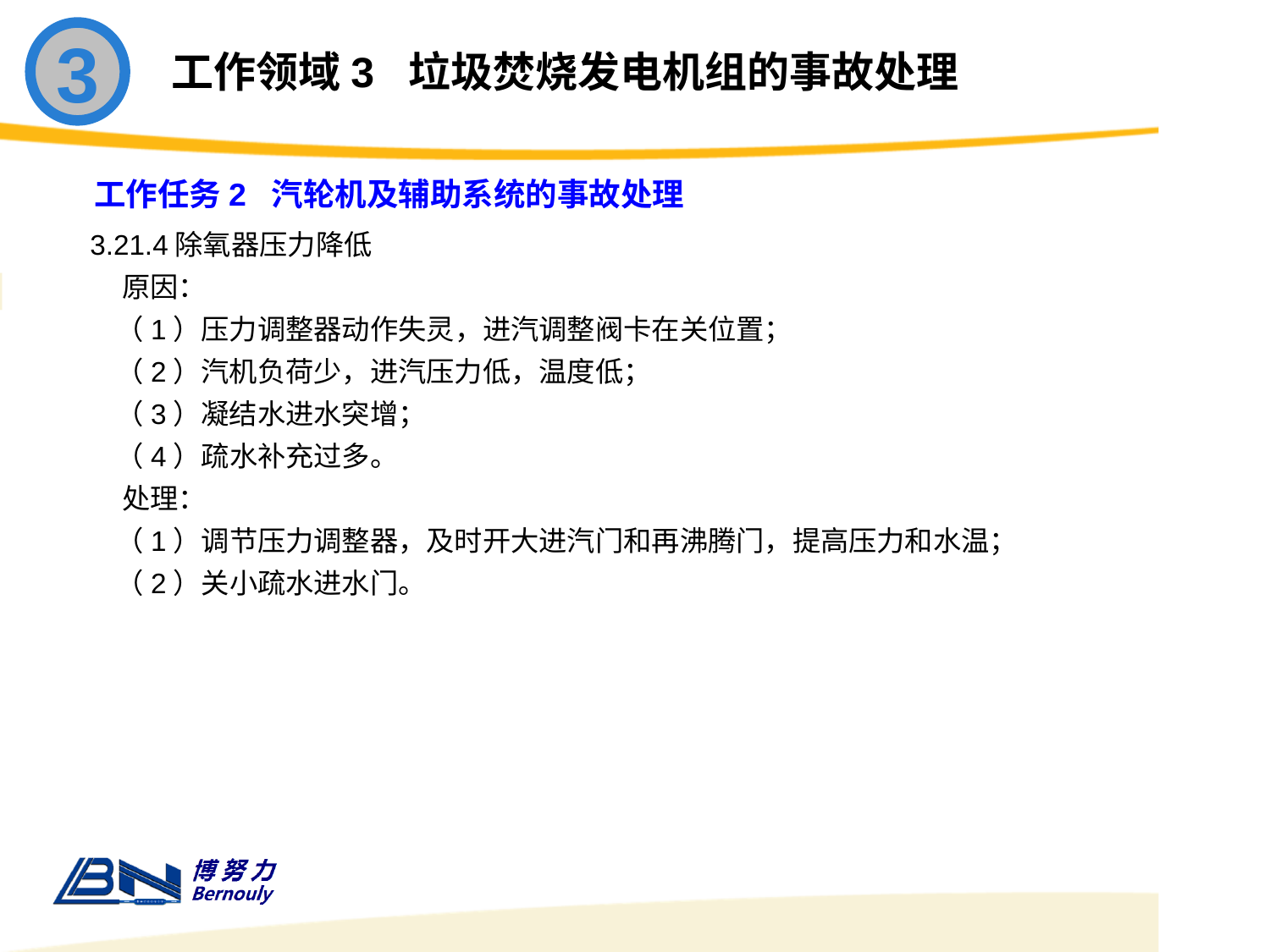

3
工作领域3  垃圾焚烧发电机组的事故处理
工作任务2  汽轮机及辅助系统的事故处理
3.21.4除氧器压力降低
    原因：
   （1）压力调整器动作失灵，进汽调整阀卡在关位置；
   （2）汽机负荷少，进汽压力低，温度低；
   （3）凝结水进水突增；
   （4）疏水补充过多。
    处理：
   （1）调节压力调整器，及时开大进汽门和再沸腾门，提高压力和水温；
   （2）关小疏水进水门。